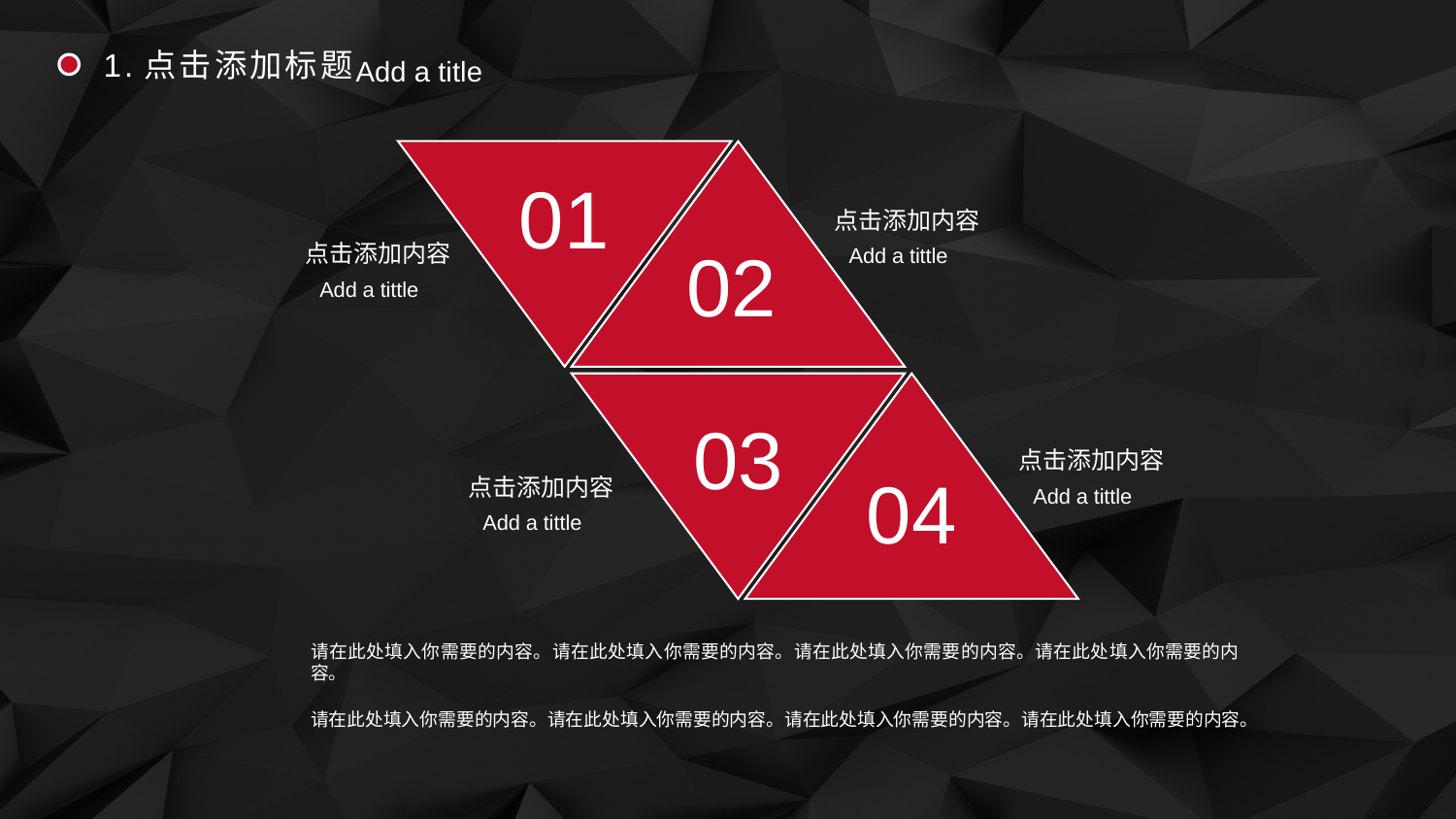

1.点击添加标题
Add a title

01

02
点击添加内容
Add a tittle
点击添加内容
Add a tittle

03

04
点击添加内容
Add a tittle
点击添加内容
Add a tittle
请在此处填入你需要的内容。请在此处填入你需要的内容。请在此处填入你需要的内容。请在此处填入你需要的内容。

请在此处填入你需要的内容。请在此处填入你需要的内容。请在此处填入你需要的内容。请在此处填入你需要的内容。